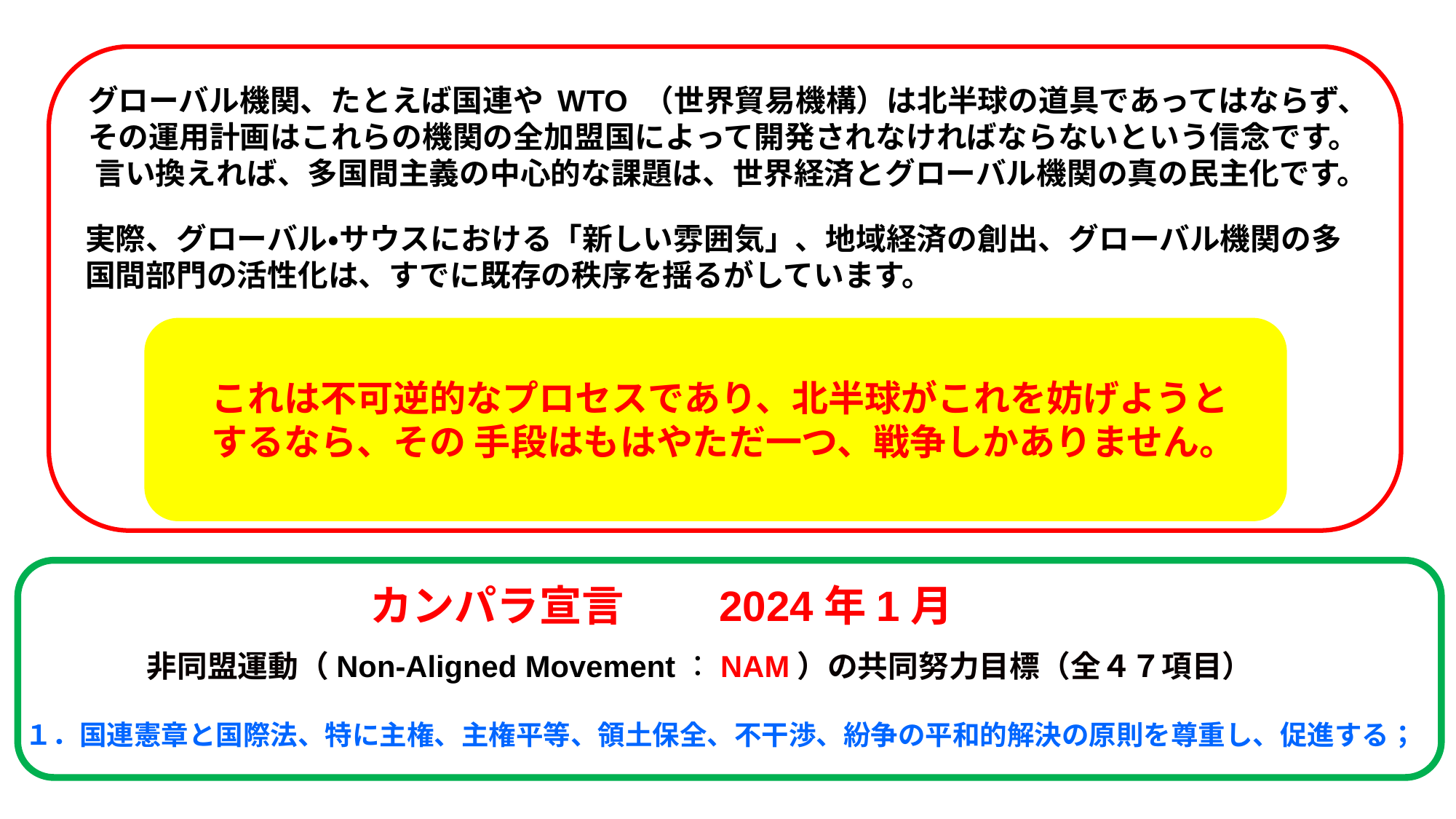

グローバル機関、たとえば国連や WTO （世界貿易機構）は北半球の道具であってはならず、その運用計画はこれらの機関の全加盟国によって開発されなければならないという信念です。 言い換えれば、多国間主義の中心的な課題は、世界経済とグローバル機関の真の民主化です。
実際、グローバル・サウスにおける「新しい雰囲気」、地域経済の創出、グローバル機関の多国間部門の活性化は、すでに既存の秩序を揺るがしています。

これは不可逆的なプロセスであり、北半球がこれを妨げようとするなら、その 手段はもはやただ一つ、戦争しかありません。

カンパラ宣言　　2024年1月
非同盟運動（Non-Aligned Movement：NAM）の共同努力目標（全４７項目）
１．国連憲章と国際法、特に主権、主権平等、領土保全、不干渉、紛争の平和的解決の原則を尊重し、促進する；